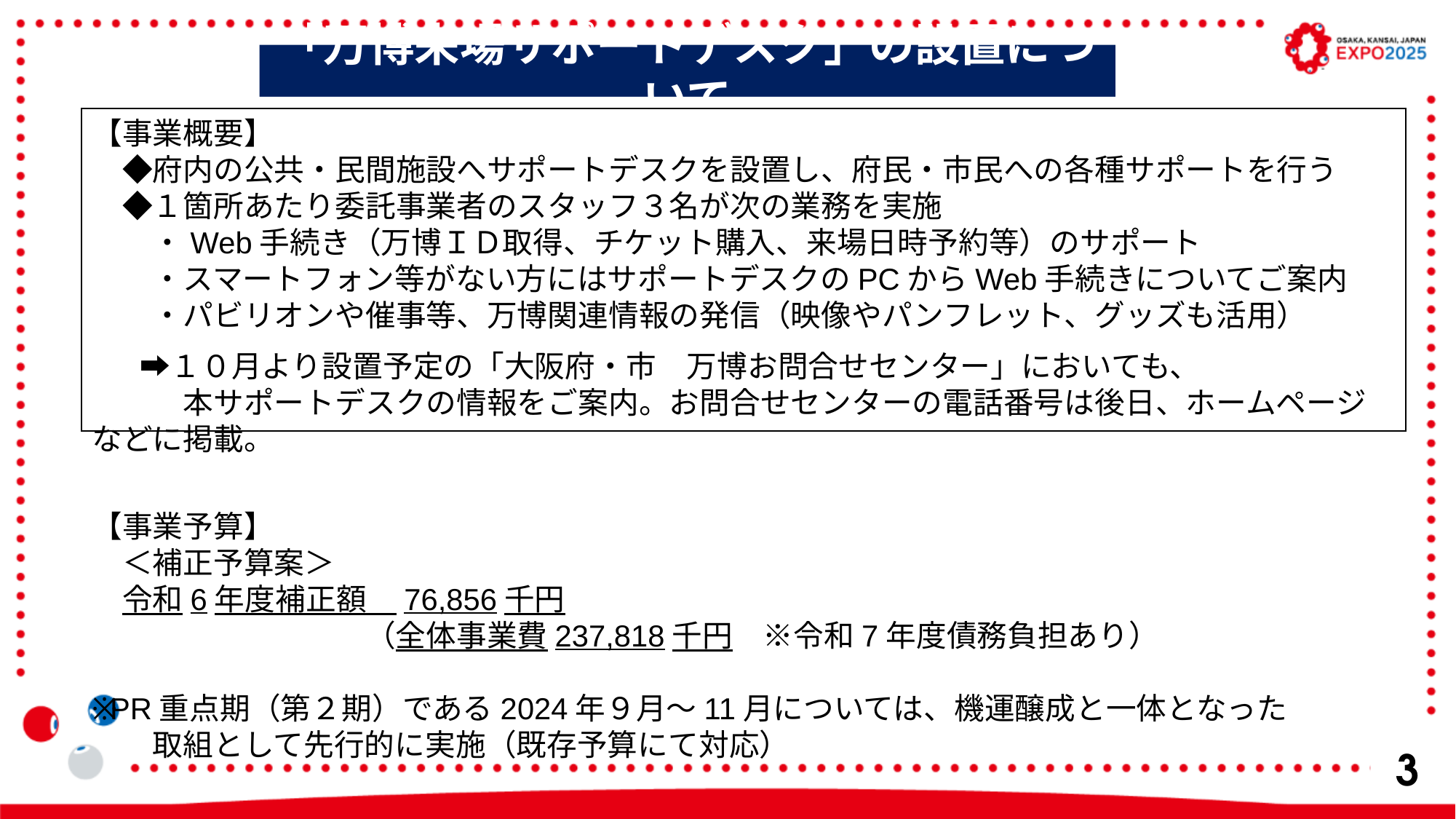

「万博来場サポートデスク」の設置について
【事業概要】
　◆府内の公共・民間施設へサポートデスクを設置し、府民・市民への各種サポートを行う
　◆１箇所あたり委託事業者のスタッフ３名が次の業務を実施
　　・Web手続き（万博ＩＤ取得、チケット購入、来場日時予約等）のサポート
　　・スマートフォン等がない方にはサポートデスクのPCからWeb手続きについてご案内
　　・パビリオンや催事等、万博関連情報の発信（映像やパンフレット、グッズも活用）

　　➡１０月より設置予定の「大阪府・市　万博お問合せセンター」においても、
　　　本サポートデスクの情報をご案内。お問合せセンターの電話番号は後日、ホームページなどに掲載。

【事業予算】
　＜補正予算案＞
　令和6年度補正額　76,856千円
　　　　　　　　　（全体事業費237,818千円　※令和7年度債務負担あり）

※PR重点期（第２期）である2024年９月～11月については、機運醸成と一体となった
　　取組として先行的に実施（既存予算にて対応）

3